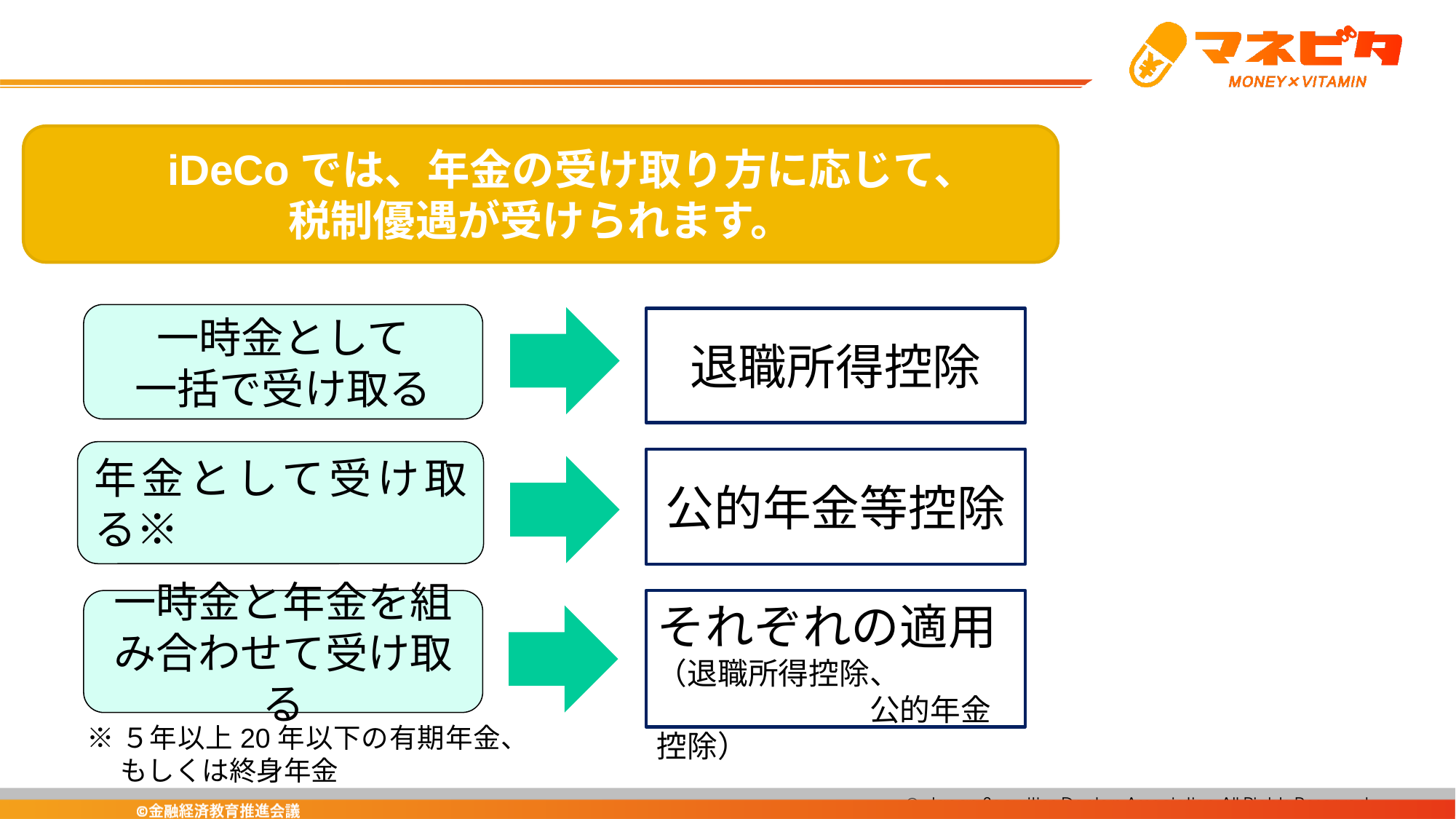

iDeCoでは、年金の受け取り方に応じて、
税制優遇が受けられます。
一時金として
一括で受け取る

退職所得控除
年金として受け取る※
公的年金等控除

一時金と年金を組み合わせて受け取る
それぞれの適用
（退職所得控除、
　　　　　　　公的年金控除）

※５年以上20年以下の有期年金、
　 もしくは終身年金